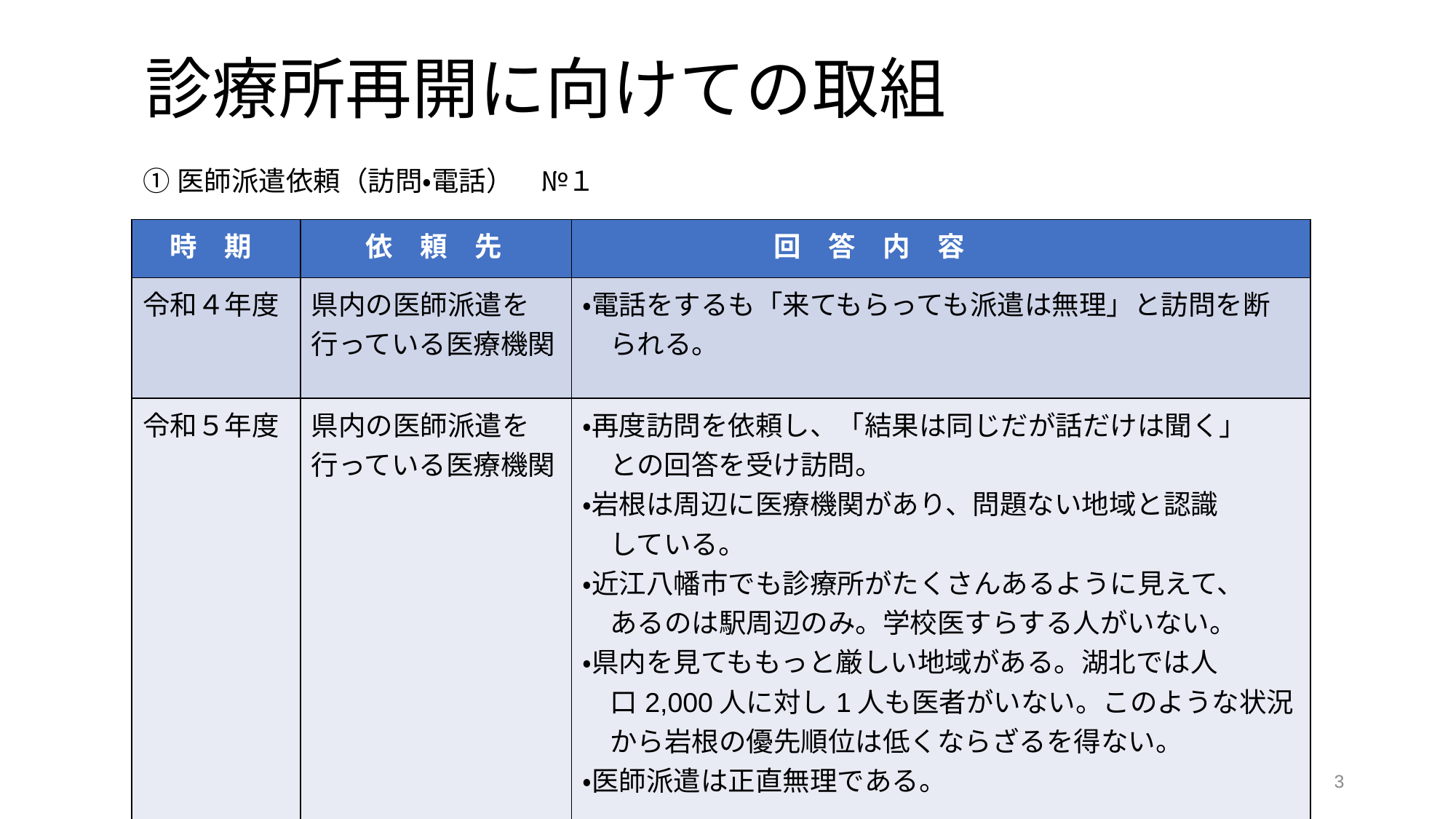

# 診療所再開に向けての取組
①医師派遣依頼（訪問・電話）　№１

| 時　期 | 依　頼　先 | 回　答　内　容 |
| --- | --- | --- |
| 令和４年度 | 県内の医師派遣を行っている医療機関 | ・電話をするも「来てもらっても派遣は無理」と訪問を断　 　られる。 |
| 令和５年度 | 県内の医師派遣を行っている医療機関 | ・再度訪問を依頼し、「結果は同じだが話だけは聞く」 　との回答を受け訪問。 ・岩根は周辺に医療機関があり、問題ない地域と認識　 　している。 ・近江八幡市でも診療所がたくさんあるように見えて、 　あるのは駅周辺のみ。学校医すらする人がいない。 ・県内を見てももっと厳しい地域がある。湖北では人　 　口2,000人に対し1人も医者がいない。このような状況 　から岩根の優先順位は低くならざるを得ない。 ・医師派遣は正直無理である。 |
3